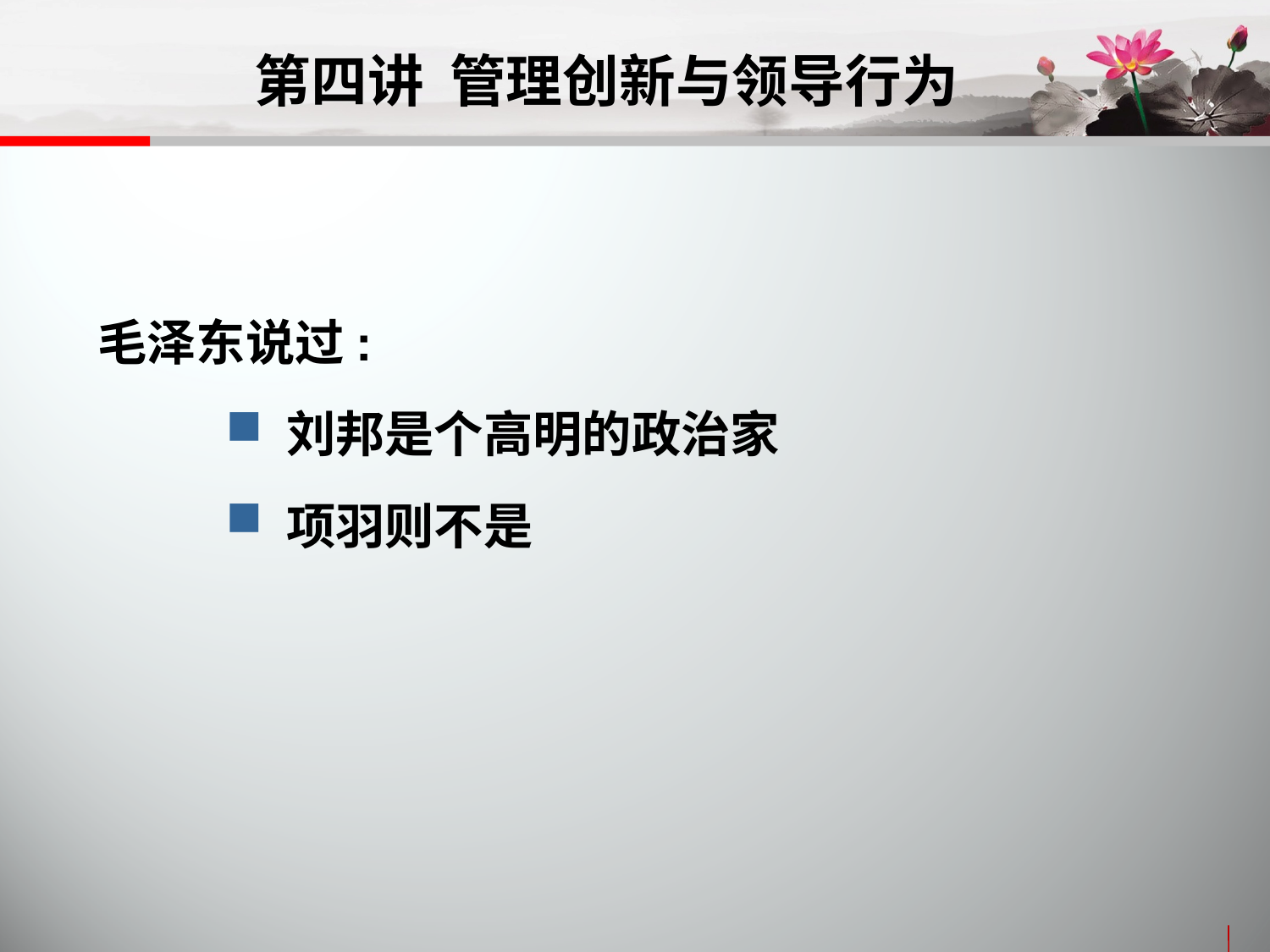

# 第四讲  管理创新与领导行为
毛泽东说过:
 刘邦是个高明的政治家
 项羽则不是